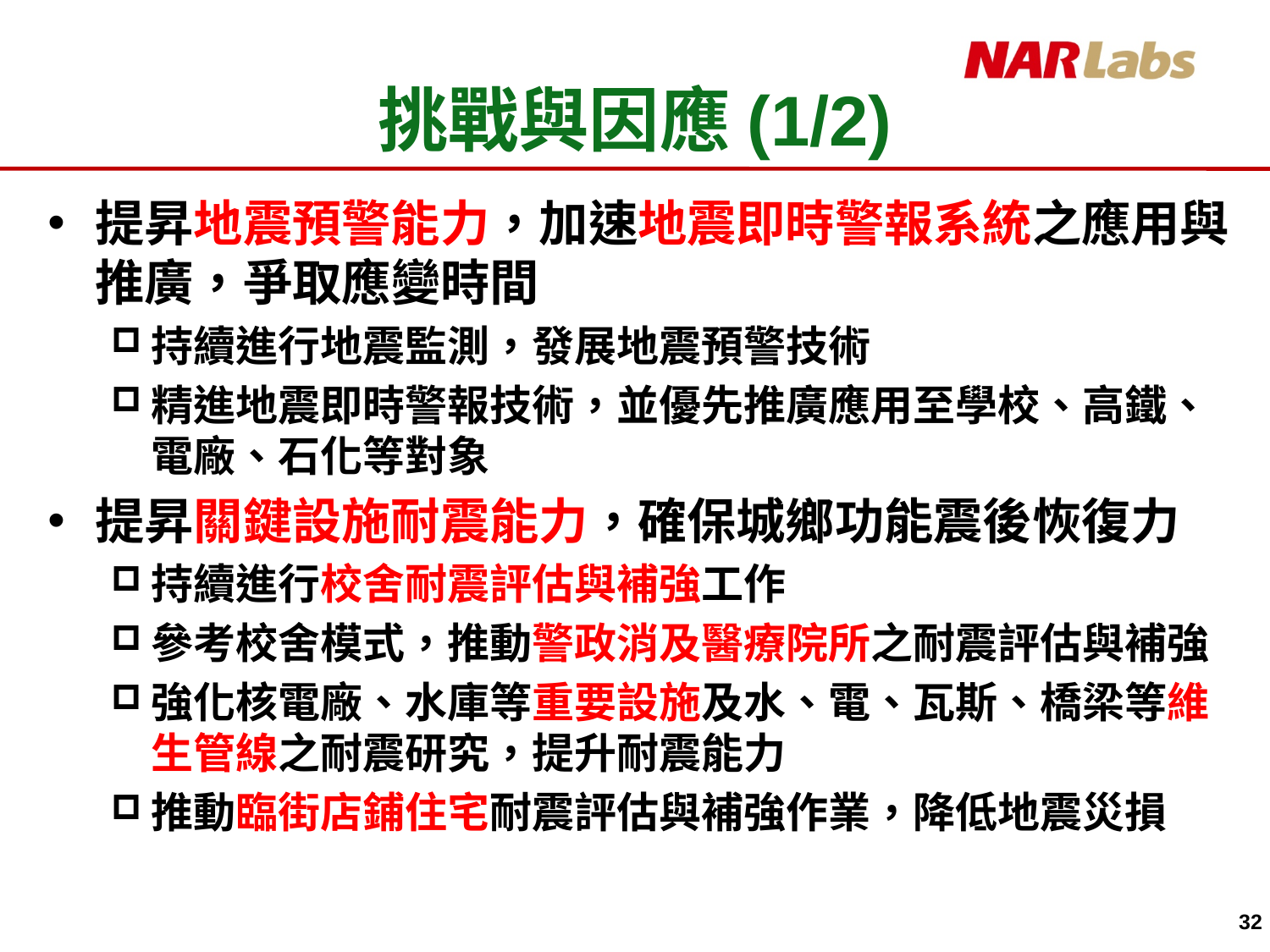

# 挑戰與因應(1/2)
提昇地震預警能力，加速地震即時警報系統之應用與推廣，爭取應變時間
持續進行地震監測，發展地震預警技術
精進地震即時警報技術，並優先推廣應用至學校、高鐵、電廠、石化等對象
提昇關鍵設施耐震能力，確保城鄉功能震後恢復力
持續進行校舍耐震評估與補強工作
參考校舍模式，推動警政消及醫療院所之耐震評估與補強
強化核電廠、水庫等重要設施及水、電、瓦斯、橋梁等維生管線之耐震研究，提升耐震能力
推動臨街店鋪住宅耐震評估與補強作業，降低地震災損
32